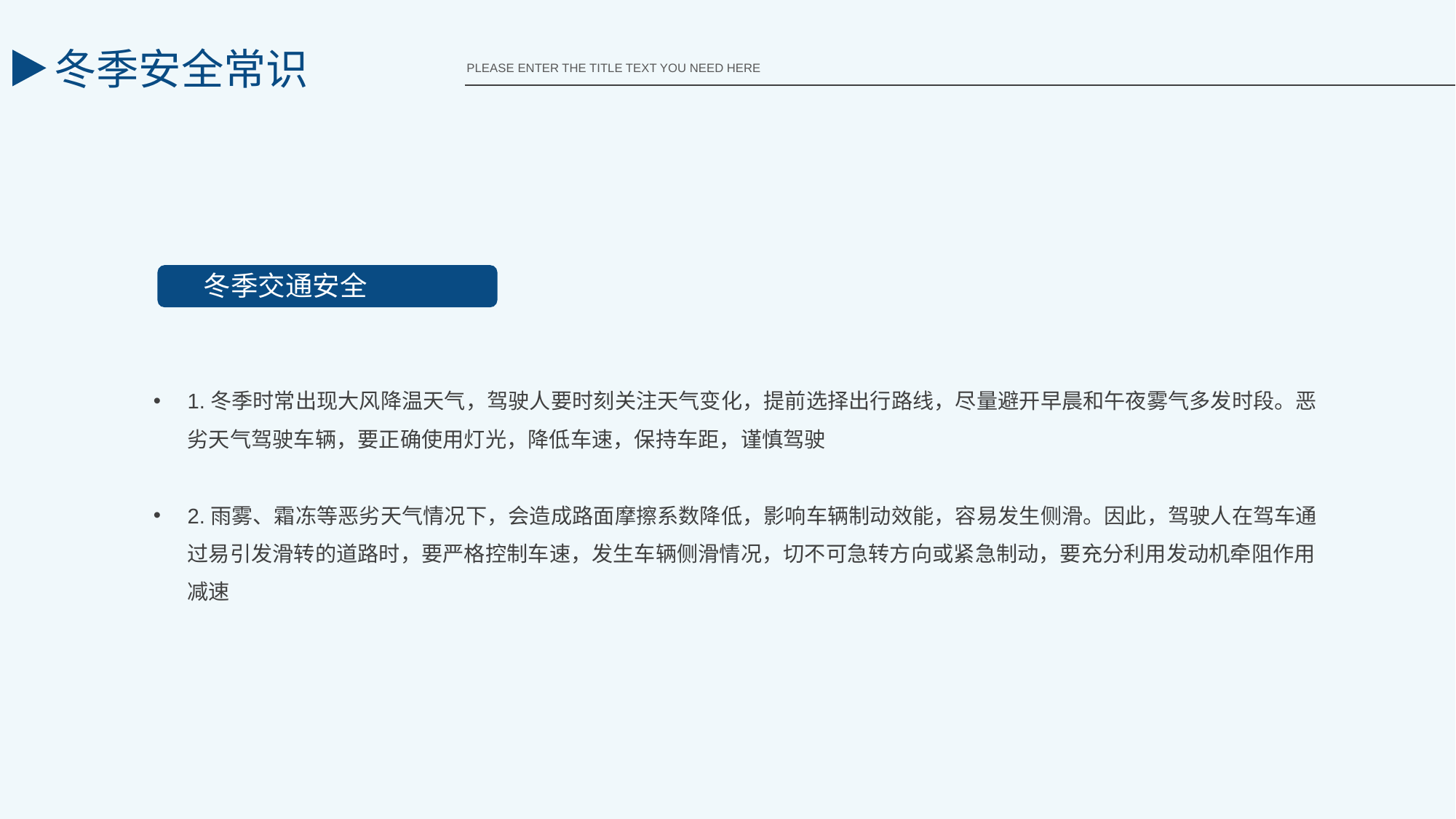

冬季安全常识

PLEASE ENTER THE TITLE TEXT YOU NEED HERE
冬季交通安全

1.冬季时常出现大风降温天气，驾驶人要时刻关注天气变化，提前选择出行路线，尽量避开早晨和午夜雾气多发时段。恶劣天气驾驶车辆，要正确使用灯光，降低车速，保持车距，谨慎驾驶

2.雨雾、霜冻等恶劣天气情况下，会造成路面摩擦系数降低，影响车辆制动效能，容易发生侧滑。因此，驾驶人在驾车通过易引发滑转的道路时，要严格控制车速，发生车辆侧滑情况，切不可急转方向或紧急制动，要充分利用发动机牵阻作用减速